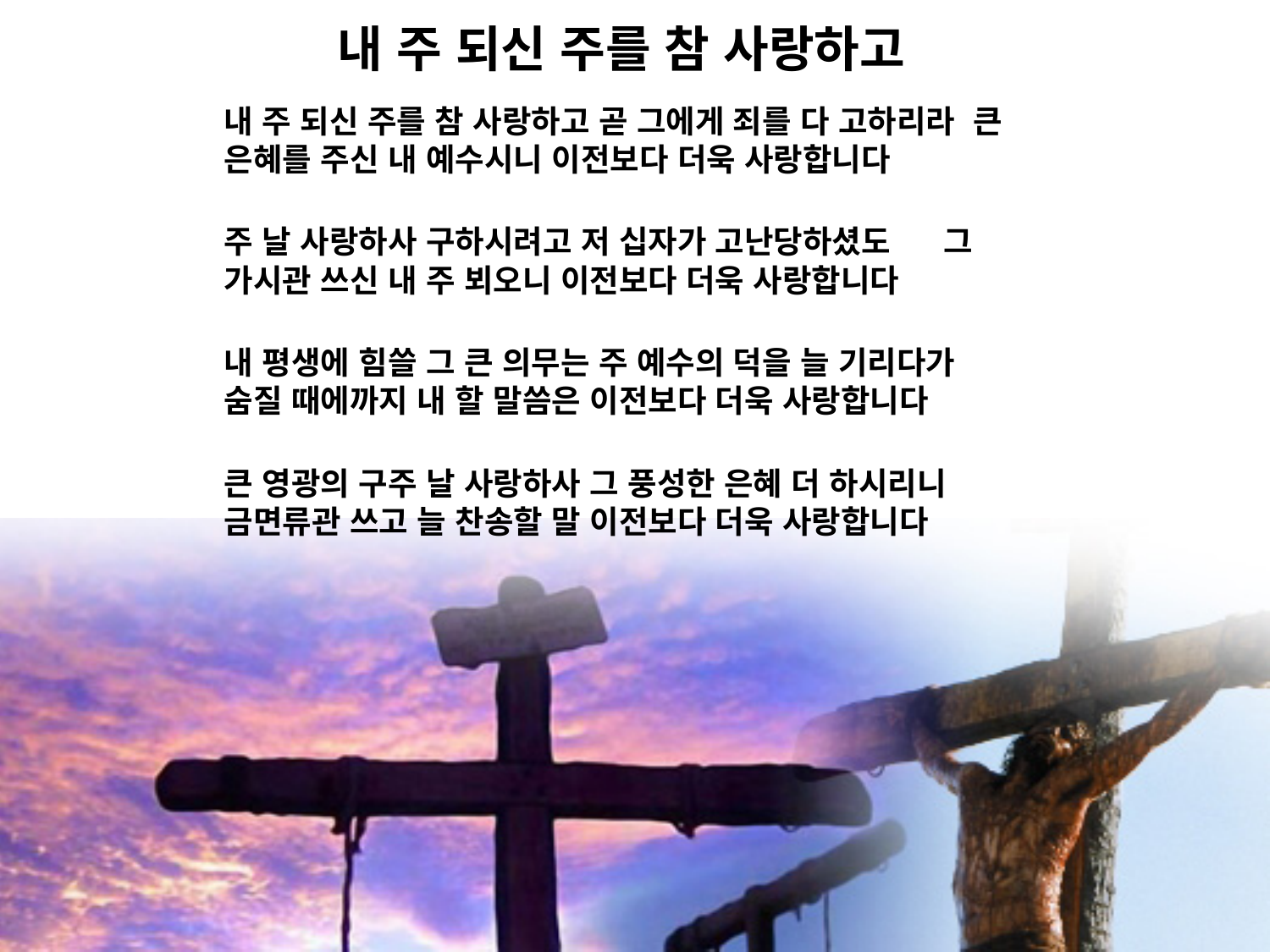

# 내 주 되신 주를 참 사랑하고
내 주 되신 주를 참 사랑하고 곧 그에게 죄를 다 고하리라  큰 은혜를 주신 내 예수시니 이전보다 더욱 사랑합니다
주 날 사랑하사 구하시려고 저 십자가 고난당하셨도      그 가시관 쓰신 내 주 뵈오니 이전보다 더욱 사랑합니다
내 평생에 힘쓸 그 큰 의무는 주 예수의 덕을 늘 기리다가 숨질 때에까지 내 할 말씀은 이전보다 더욱 사랑합니다
큰 영광의 구주 날 사랑하사 그 풍성한 은혜 더 하시리니
금면류관 쓰고 늘 찬송할 말 이전보다 더욱 사랑합니다